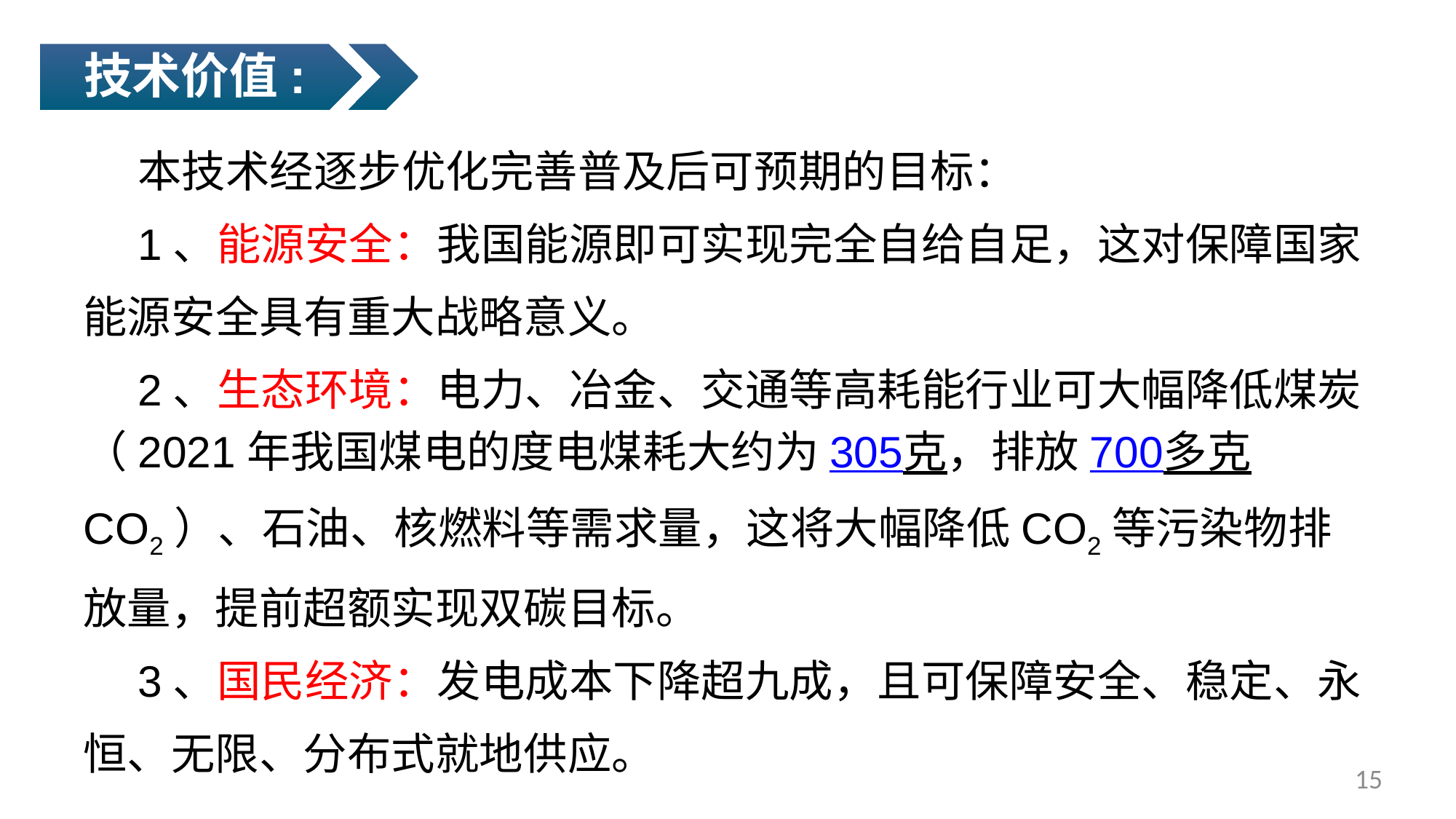

技术价值:

本技术经逐步优化完善普及后可预期的目标：
1、能源安全：我国能源即可实现完全自给自足，这对保障国家能源安全具有重大战略意义。
2、生态环境：电力、冶金、交通等高耗能行业可大幅降低煤炭（2021年我国煤电的度电煤耗大约为305克，排放700多克CO2）、石油、核燃料等需求量，这将大幅降低CO2等污染物排放量，提前超额实现双碳目标。
3、国民经济：发电成本下降超九成，且可保障安全、稳定、永恒、无限、分布式就地供应。
15